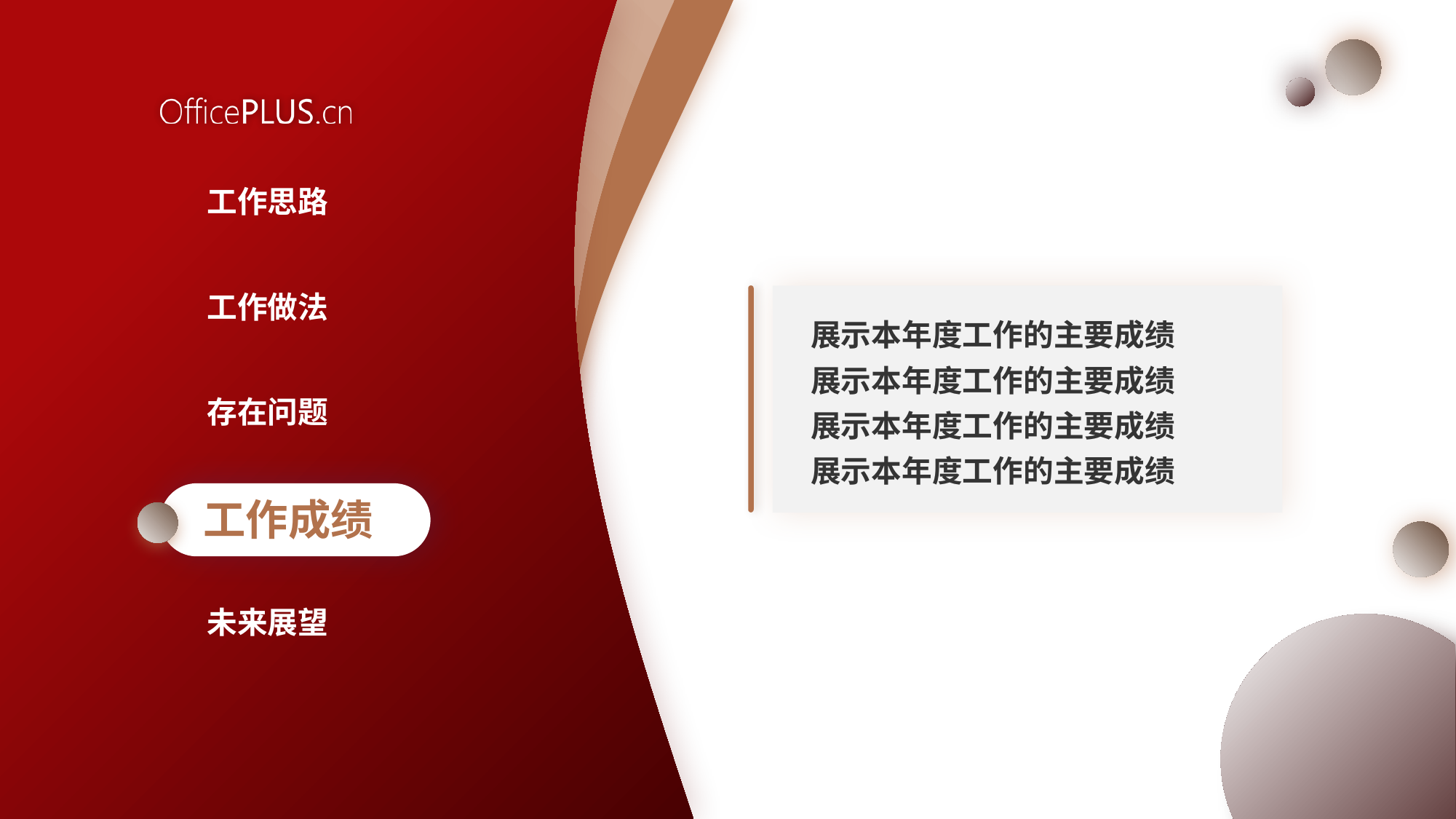

工作思路

工作做法

展示本年度工作的主要成绩
展示本年度工作的主要成绩
展示本年度工作的主要成绩
展示本年度工作的主要成绩
存在问题

工作成绩

未来展望